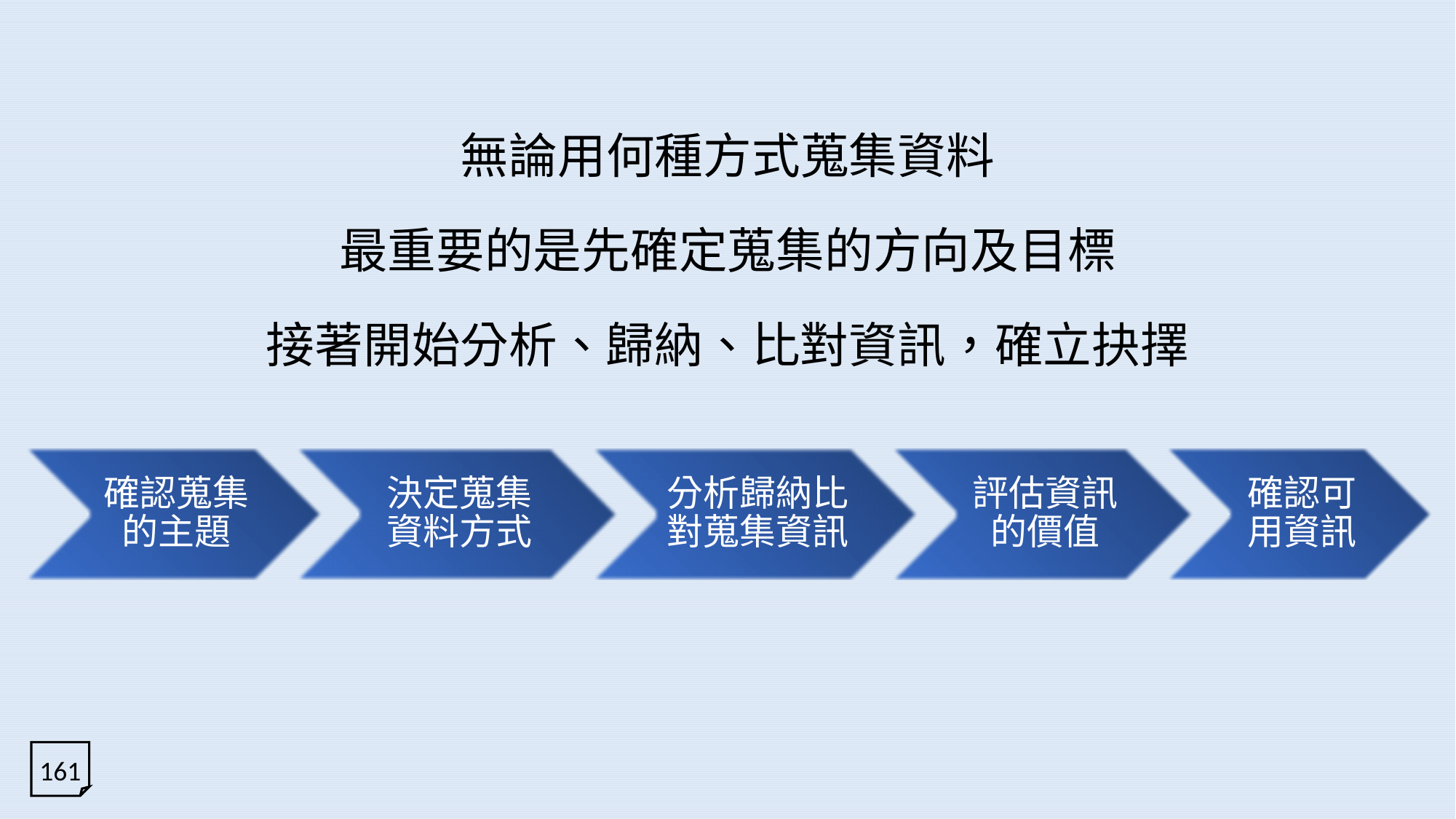

無論用何種方式蒐集資料
最重要的是先確定蒐集的方向及目標
接著開始分析、歸納、比對資訊，確立抉擇
確認蒐集
的主題
決定蒐集
資料方式
分析歸納比
對蒐集資訊
評估資訊
的價值
確認可用資訊

161